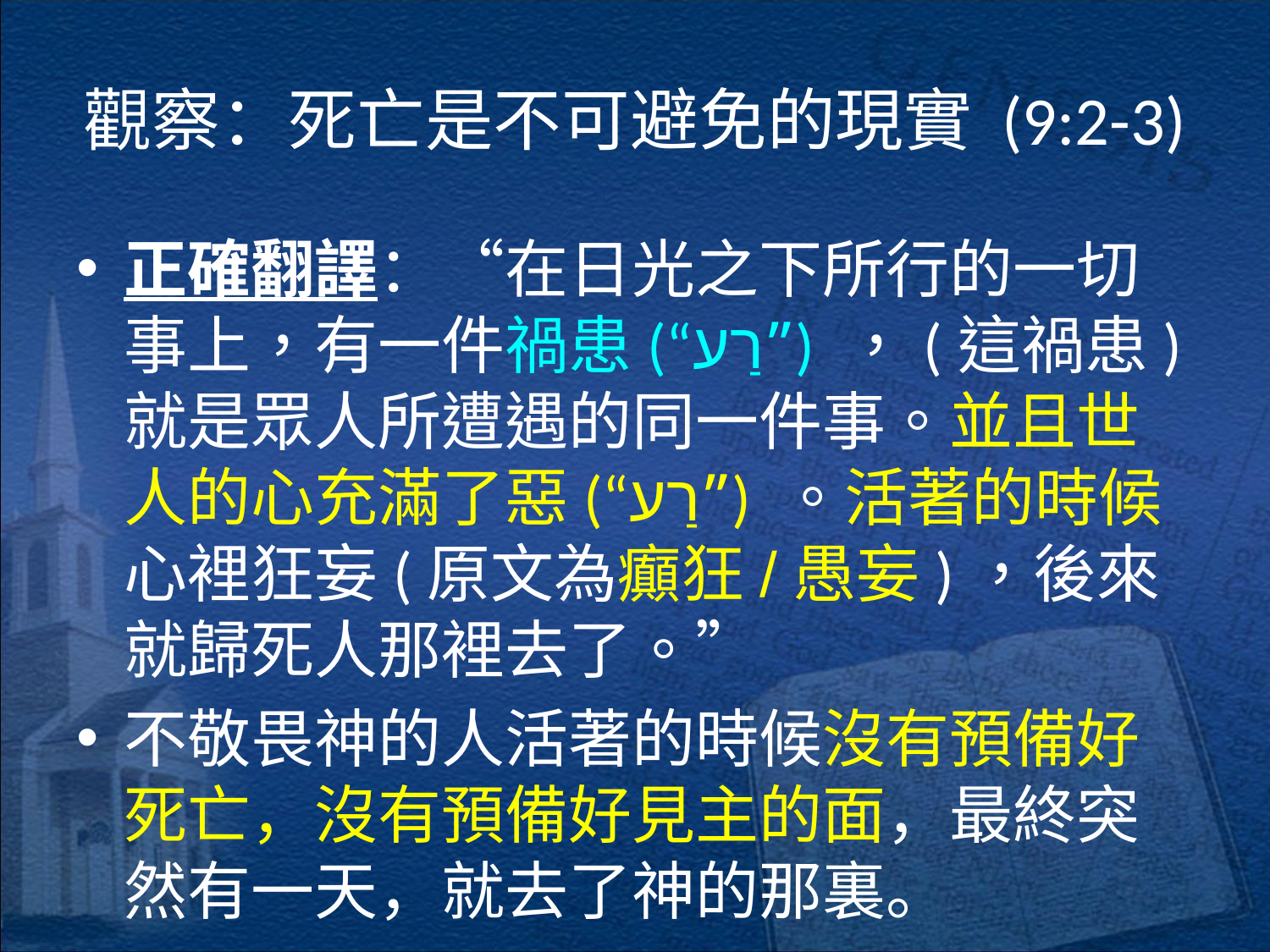

# 觀察：死亡是不可避免的現實 (9:2-3)
正確翻譯：“在日光之下所行的一切事上，有一件禍患(“רַע”) ，(這禍患)就是眾人所遭遇的同一件事。並且世人的心充滿了惡(“רַע”) 。活著的時候心裡狂妄(原文為癲狂/愚妄)，後來就歸死人那裡去了。”
不敬畏神的人活著的時候沒有預備好死亡，沒有預備好見主的面，最終突然有一天，就去了神的那裏。